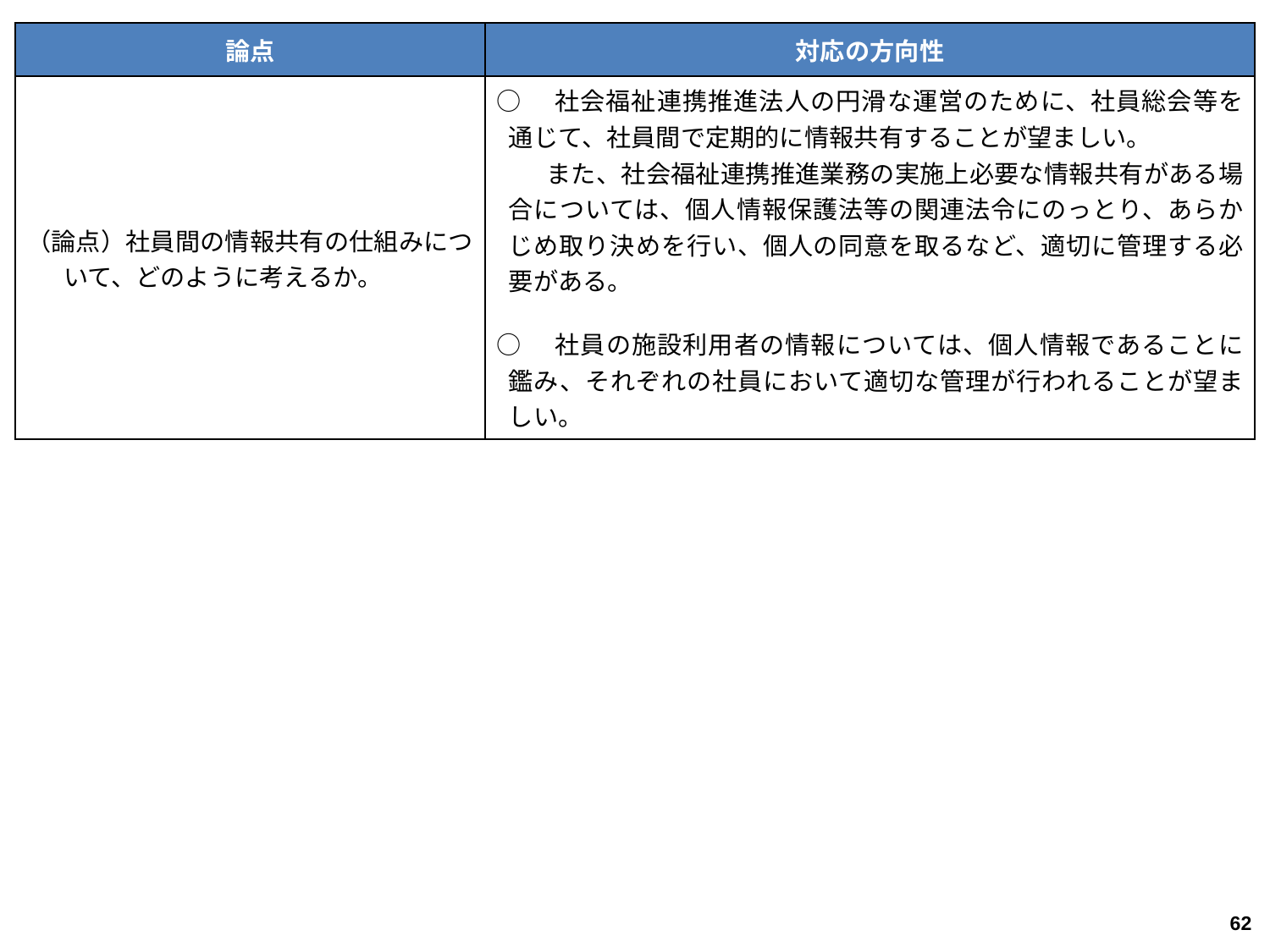

| 論点 | 対応の方向性 |
| --- | --- |
| （論点）社員間の情報共有の仕組みについて、どのように考えるか。 | ○　社会福祉連携推進法人の円滑な運営のために、社員総会等を通じて、社員間で定期的に情報共有することが望ましい。 　　また、社会福祉連携推進業務の実施上必要な情報共有がある場合については、個人情報保護法等の関連法令にのっとり、あらかじめ取り決めを行い、個人の同意を取るなど、適切に管理する必要がある。 ○　社員の施設利用者の情報については、個人情報であることに鑑み、それぞれの社員において適切な管理が行われることが望ましい。 |
62